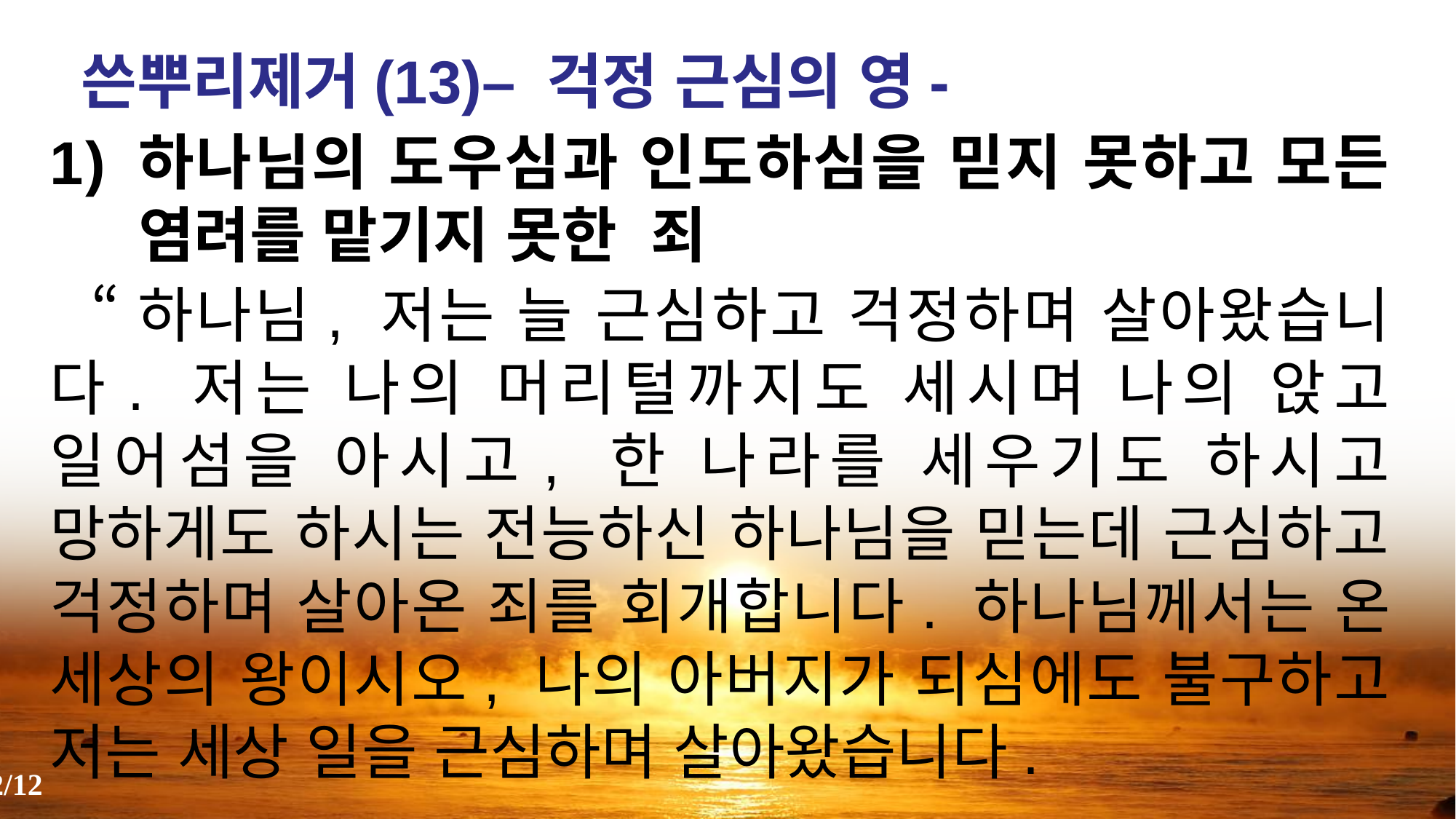

쓴뿌리제거(13)– 걱정 근심의 영-
하나님의 도우심과 인도하심을 믿지 못하고 모든 염려를 맡기지 못한  죄
  “하나님, 저는 늘 근심하고 걱정하며 살아왔습니다. 저는 나의 머리털까지도 세시며 나의 앉고 일어섬을 아시고, 한 나라를 세우기도 하시고 망하게도 하시는 전능하신 하나님을 믿는데 근심하고 걱정하며 살아온 죄를 회개합니다. 하나님께서는 온 세상의 왕이시오, 나의 아버지가 되심에도 불구하고 저는 세상 일을 근심하며 살아왔습니다.